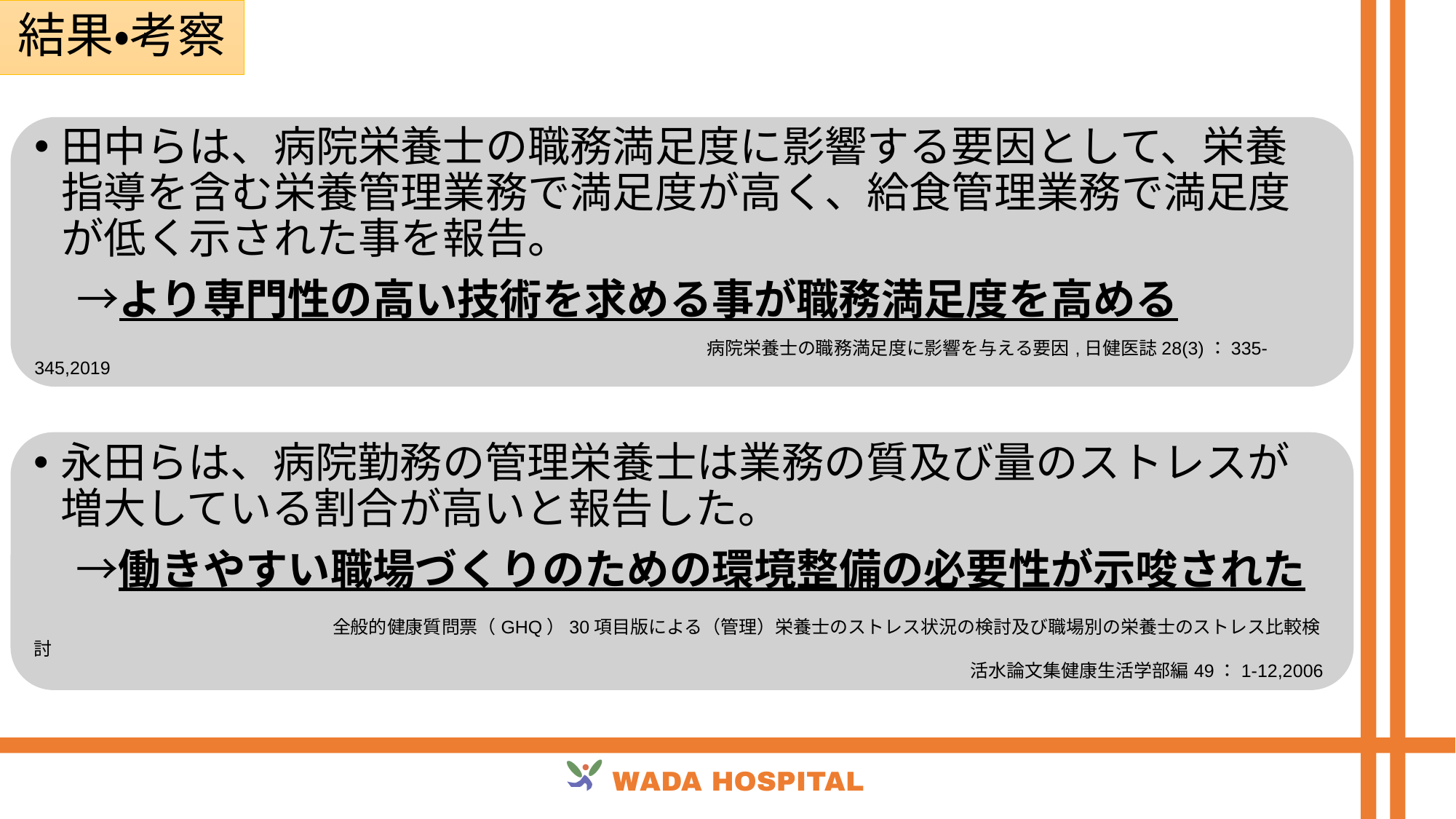

結果・考察
田中らは、病院栄養士の職務満足度に影響する要因として、栄養指導を含む栄養管理業務で満足度が高く、給食管理業務で満足度が低く示された事を報告。
　→より専門性の高い技術を求める事が職務満足度を高める
　　　　　　　　　　　　　　　　　　　　　　　　　　　　　　　　　　　　　病院栄養士の職務満足度に影響を与える要因,日健医誌28(3)：335-345,2019
永田らは、病院勤務の管理栄養士は業務の質及び量のストレスが増大している割合が高いと報告した。
　→働きやすい職場づくりのための環境整備の必要性が示唆された

　　　　　　　　　　　　　　　  　全般的健康質問票（GHQ）30項目版による（管理）栄養士のストレス状況の検討及び職場別の栄養士のストレス比較検討
　　　　　　　　　  　　　　　　　　　　　　　　　　　　　　　　　　　　 　　　　　　　　　　　　　　    　活水論文集健康生活学部編49：1-12,2006